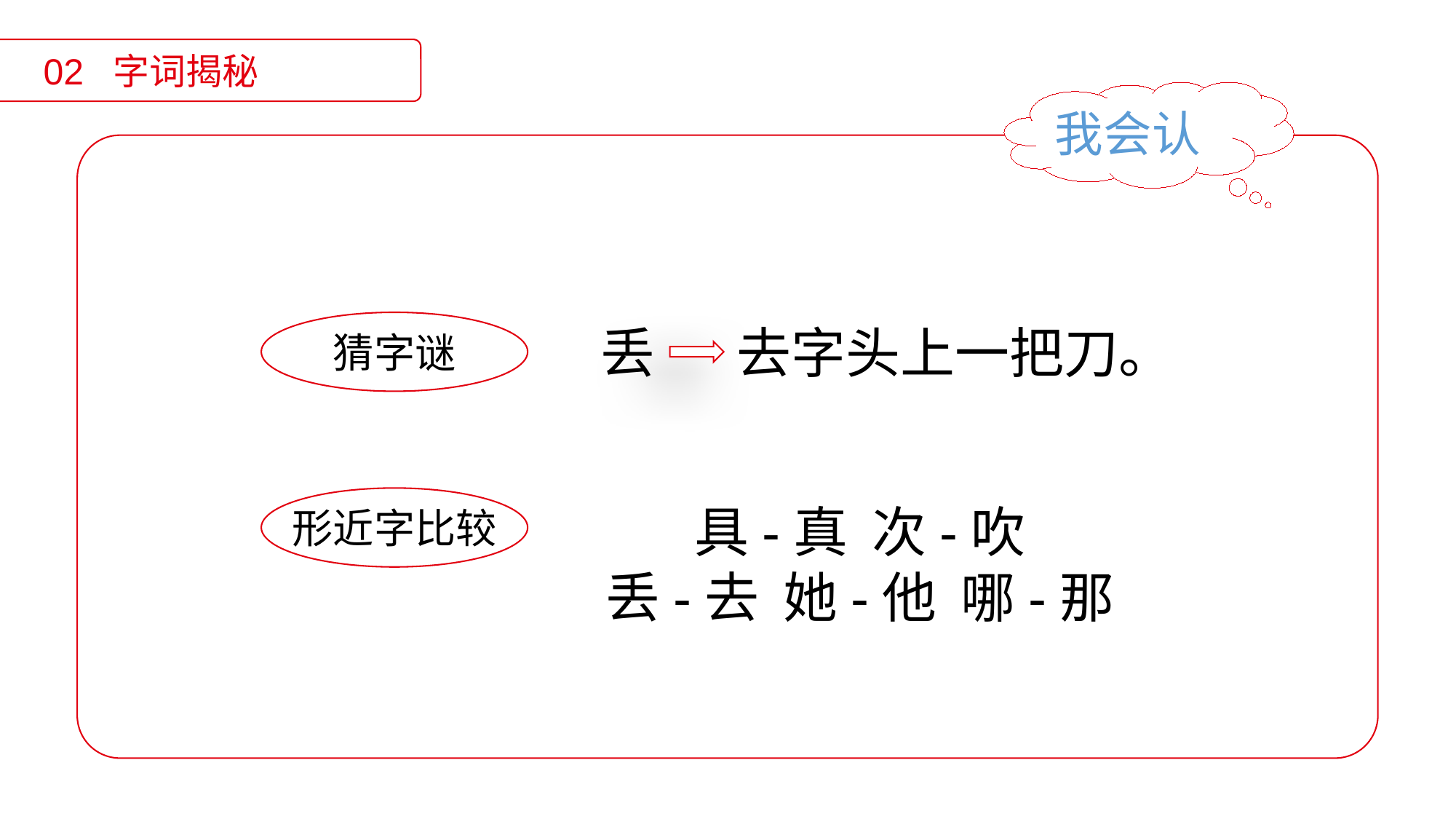

02  字词揭秘
我会认

猜字谜
丢
去字头上一把刀。

形近字比较
具-真  次-吹
丢-去  她-他  哪-那